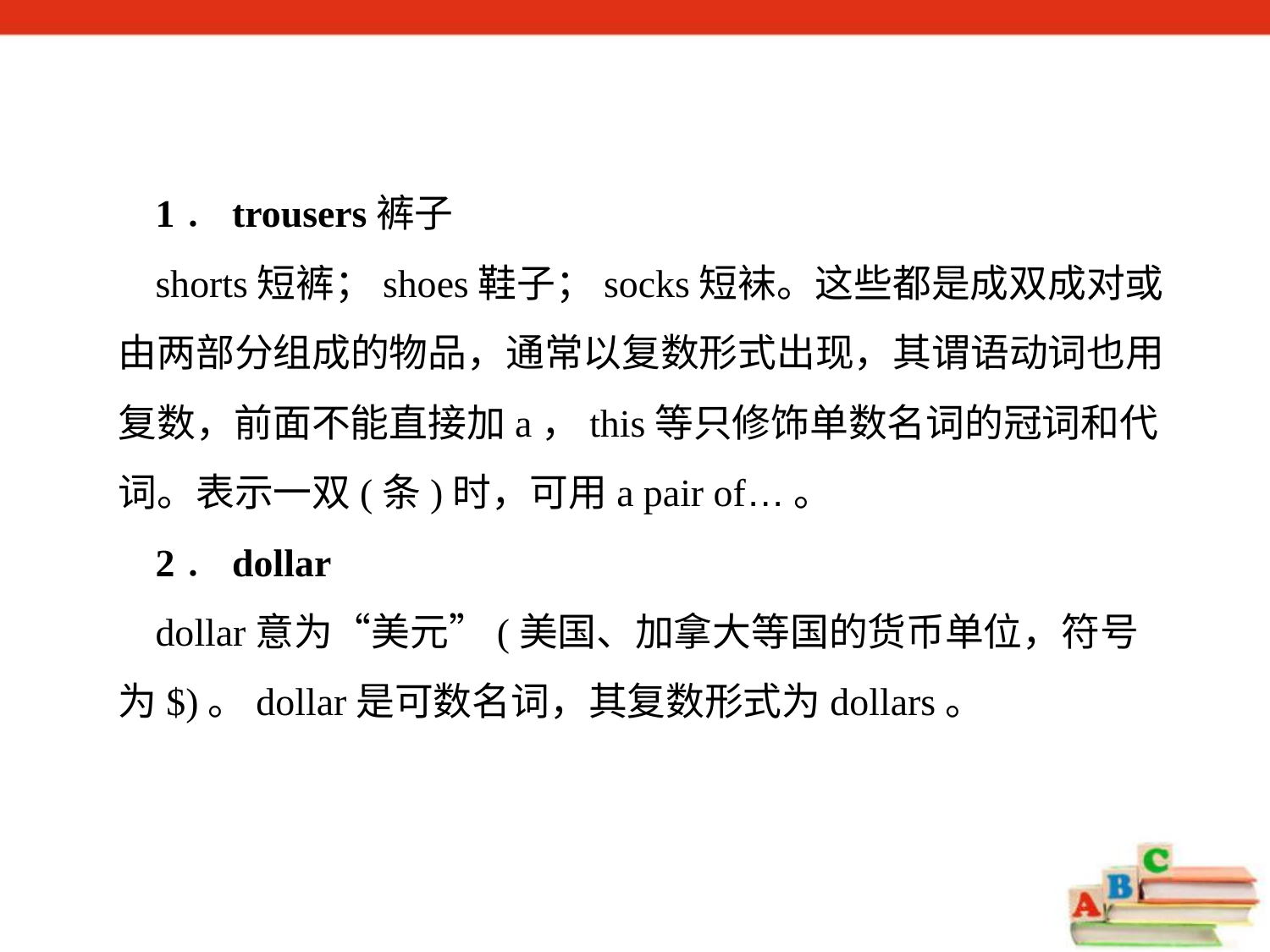

1．trousers裤子
shorts短裤；shoes鞋子；socks短袜。这些都是成双成对或由两部分组成的物品，通常以复数形式出现，其谓语动词也用复数，前面不能直接加a，this等只修饰单数名词的冠词和代词。表示一双(条)时，可用a pair of…。
2．dollar
dollar意为“美元”(美国、加拿大等国的货币单位，符号为$)。dollar是可数名词，其复数形式为dollars。